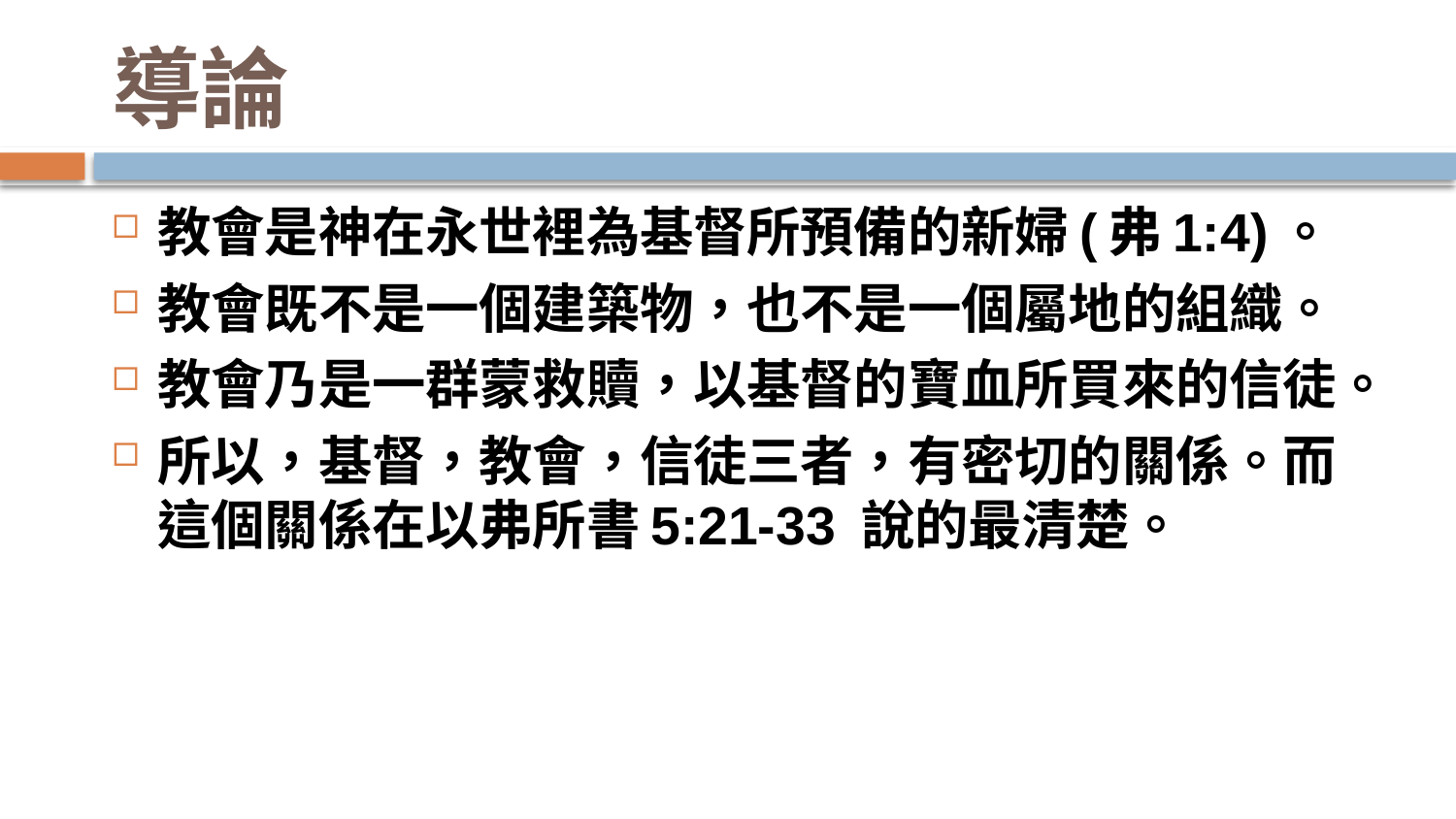

# 導論
教會是神在永世裡為基督所預備的新婦(弗1:4)。
教會既不是一個建築物，也不是一個屬地的組織。
教會乃是一群蒙救贖，以基督的寶血所買來的信徒。
所以，基督，教會，信徒三者，有密切的關係。而這個關係在以弗所書5:21-33 說的最清楚。